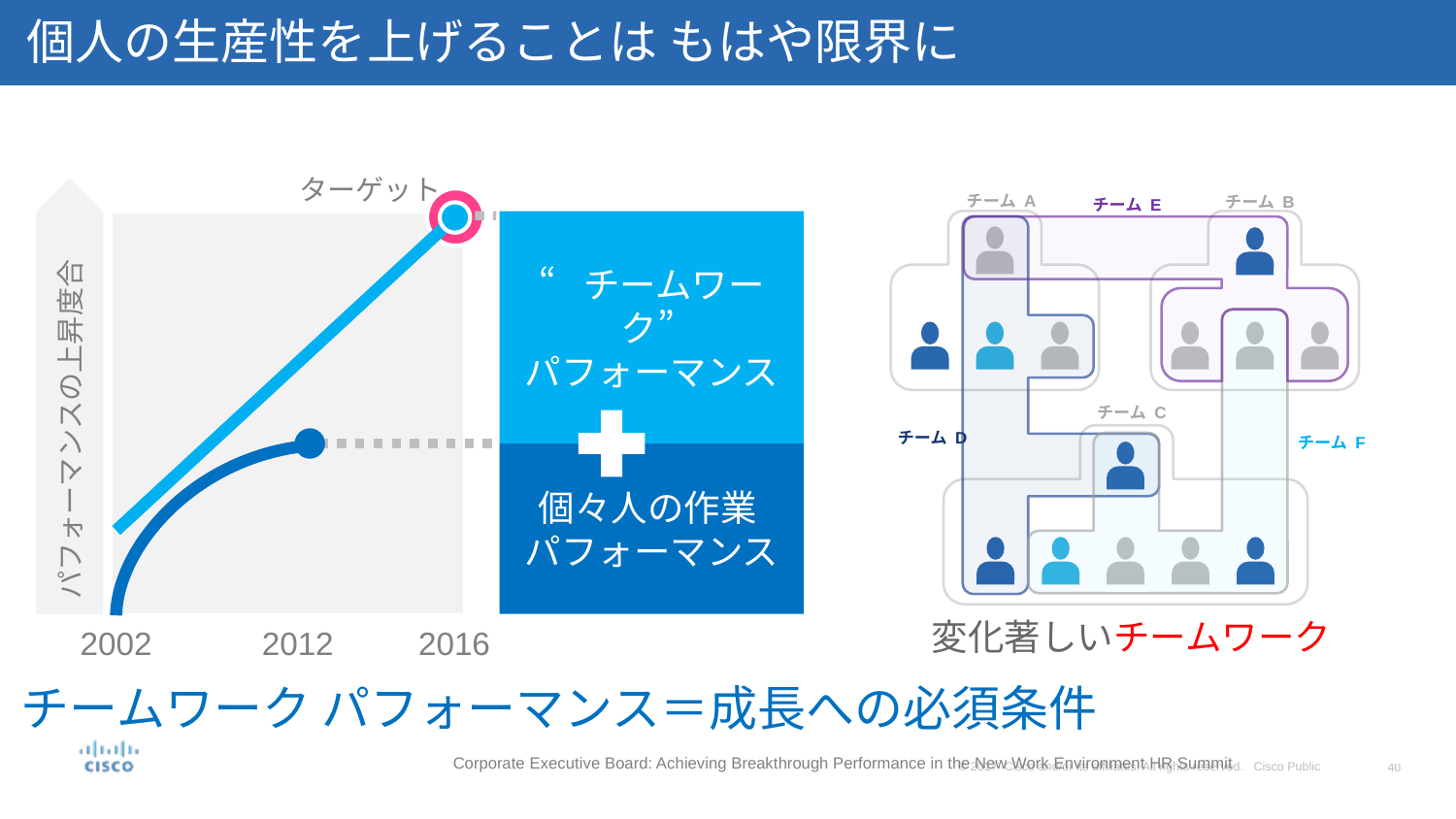

個人の生産性を上げることは もはや限界に
ターゲット
チーム A
チーム B

チーム E

チーム D

チーム F
チーム C

変化著しいチームワーク

“チームワーク”
パフォーマンス
パフォーマンスの上昇度合

個々人の作業
パフォーマンス

2002
2012
2016
チームワーク パフォーマンス＝成長への必須条件
Corporate Executive Board: Achieving Breakthrough Performance in the New Work Environment HR Summit